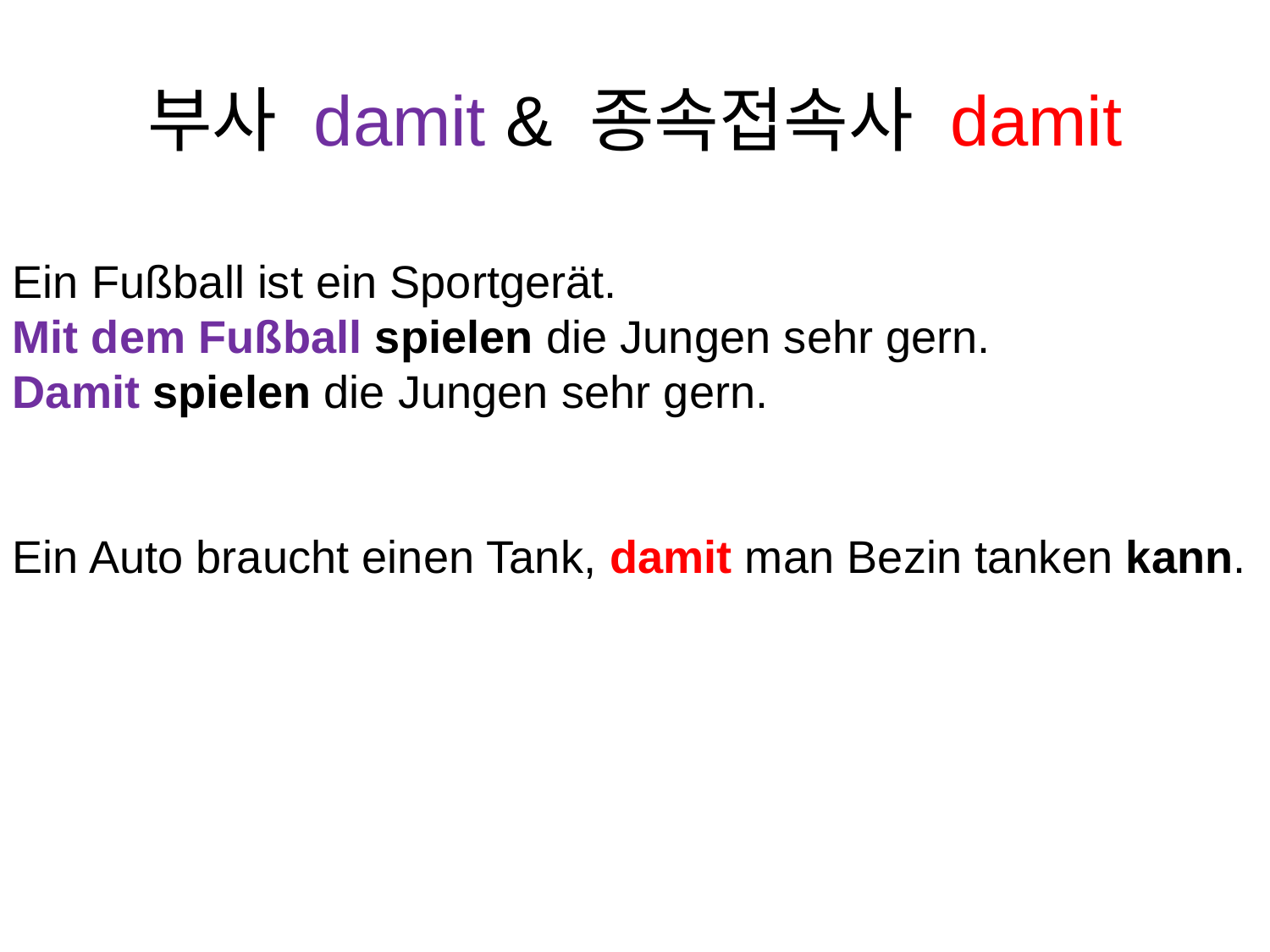

# 부사 damit & 종속접속사 damit
Ein Fußball ist ein Sportgerät.
Mit dem Fußball spielen die Jungen sehr gern.
Damit spielen die Jungen sehr gern.

Ein Auto braucht einen Tank, damit man Bezin tanken kann.